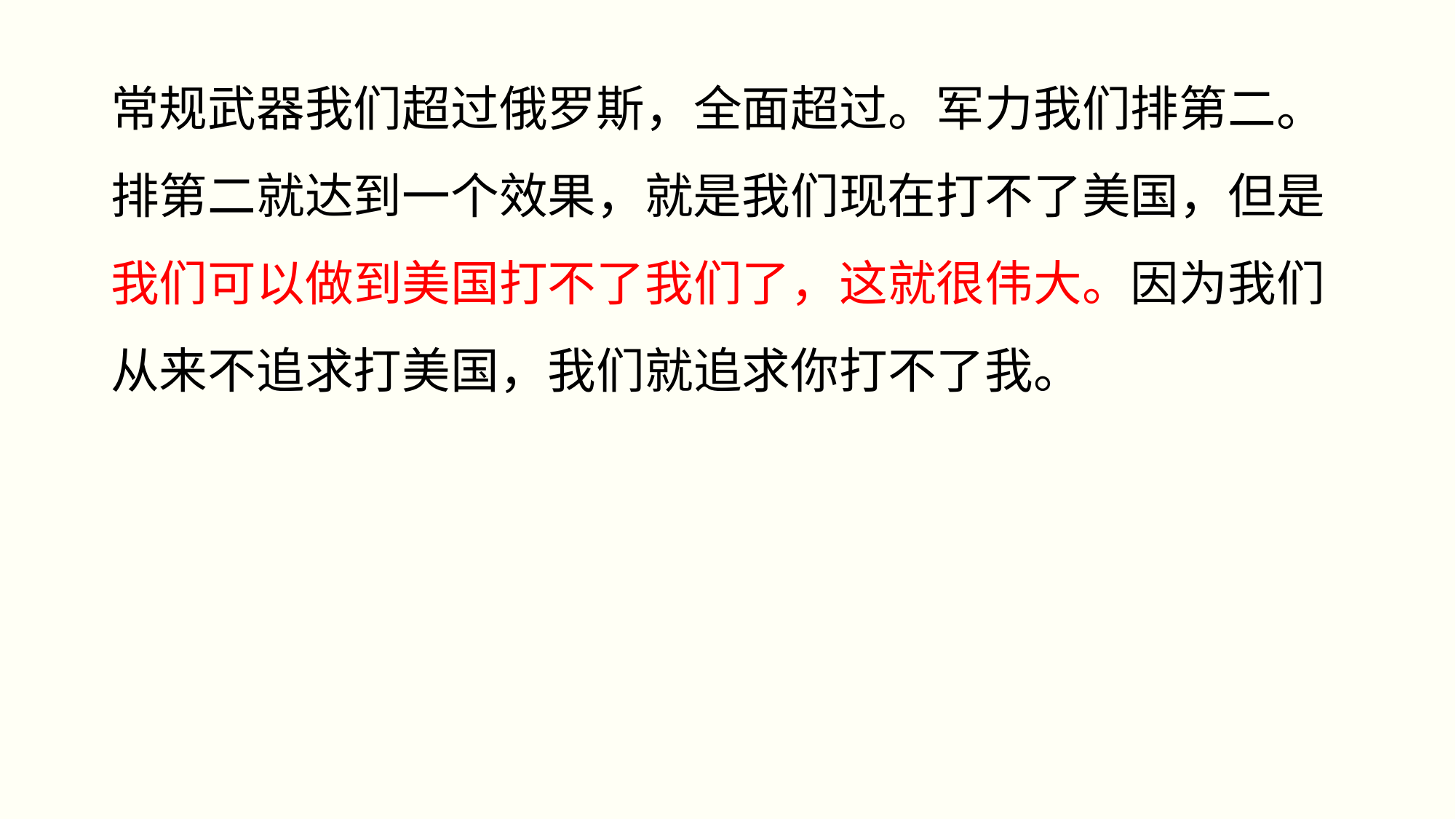

# 常规武器我们超过俄罗斯，全面超过。军力我们排第二。 排第二就达到一个效果，就是我们现在打不了美国，但是我们可以做到美国打不了我们了，这就很伟大。因为我们从来不追求打美国，我们就追求你打不了我。